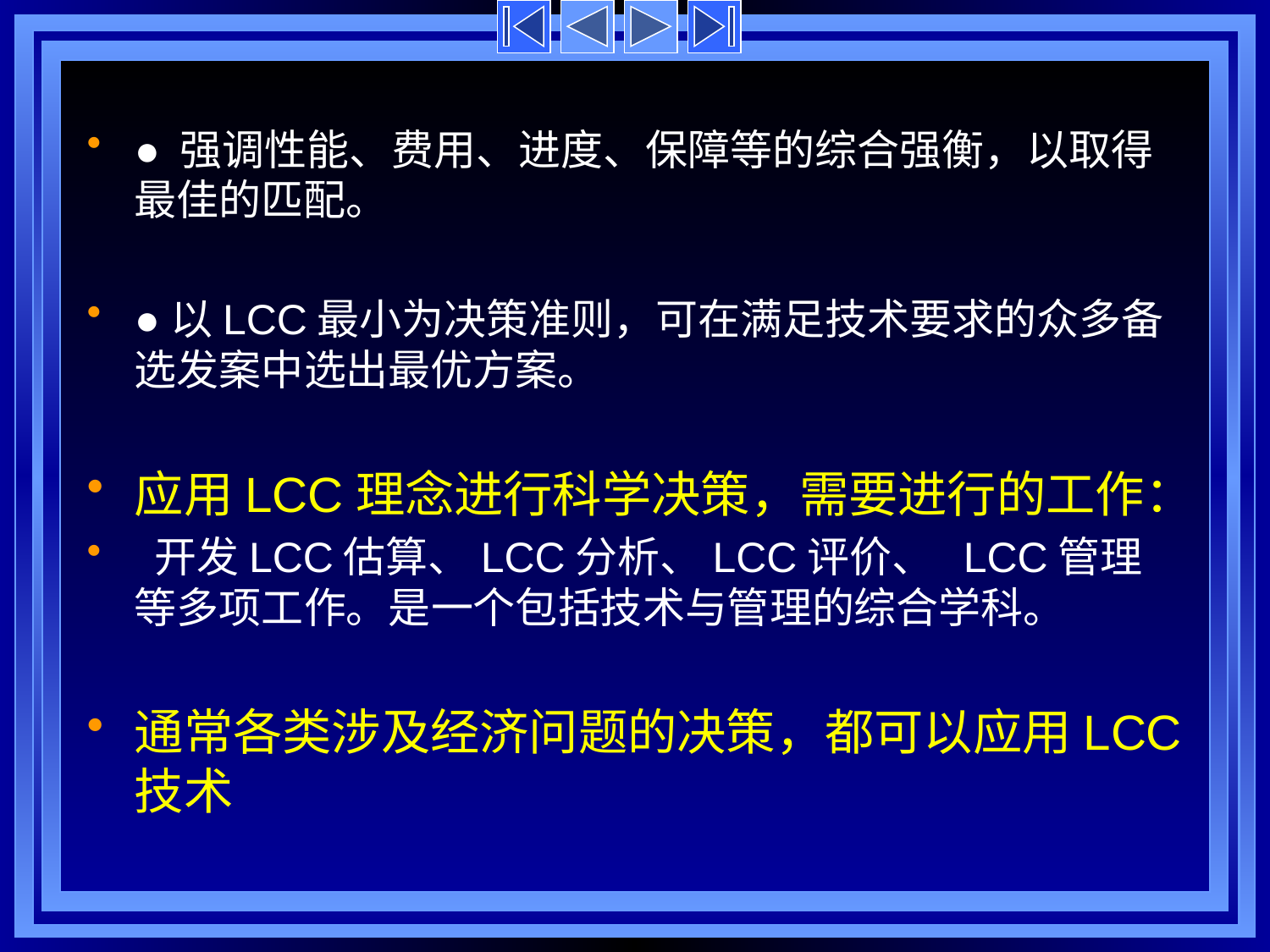

● 强调性能、费用、进度、保障等的综合强衡，以取得最佳的匹配。

●以LCC最小为决策准则，可在满足技术要求的众多备选发案中选出最优方案。

应用LCC理念进行科学决策，需要进行的工作：
 开发LCC估算、LCC分析、LCC评价、  LCC管理等多项工作。是一个包括技术与管理的综合学科。

通常各类涉及经济问题的决策，都可以应用LCC技术